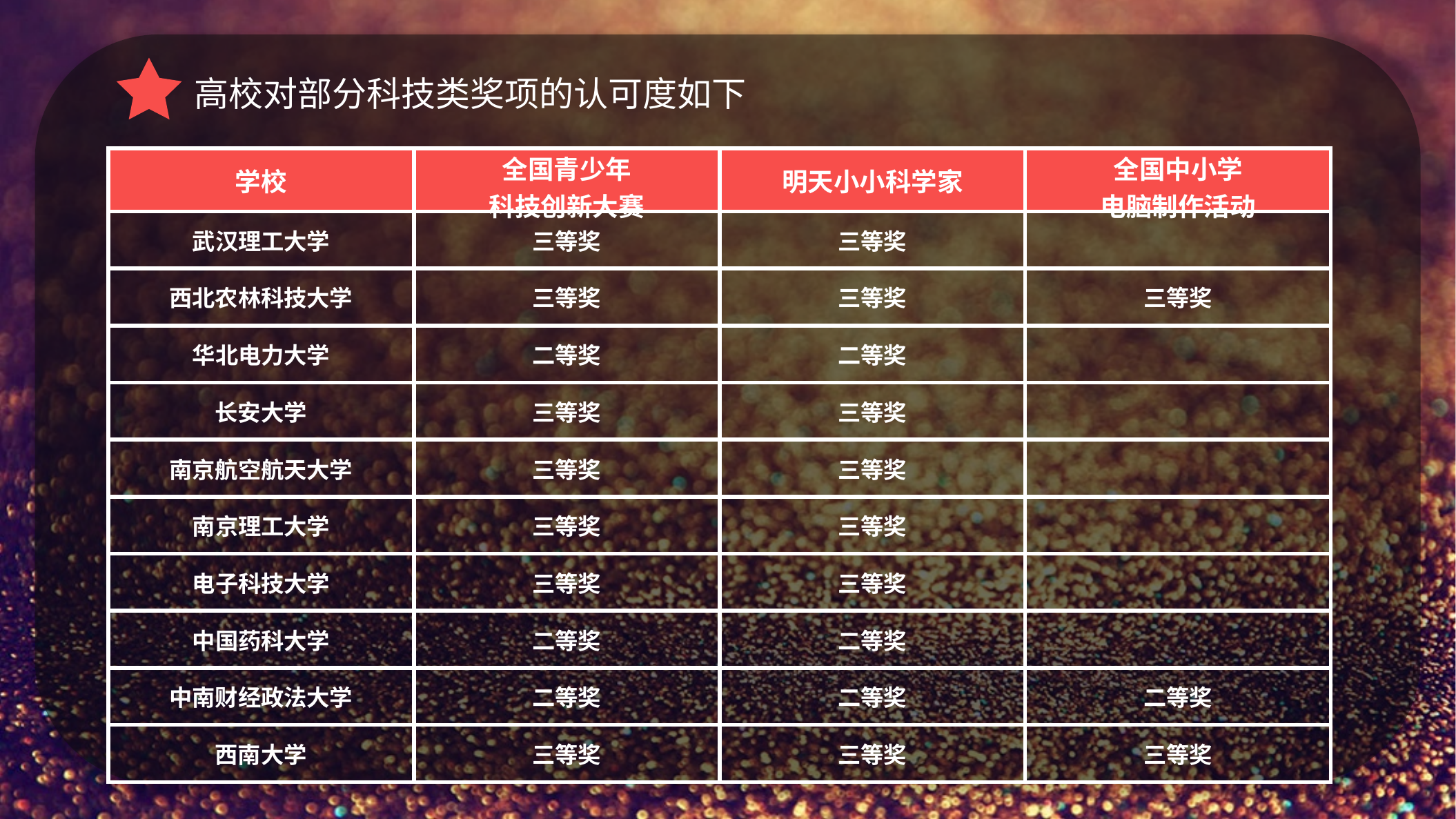

高校对部分科技类奖项的认可度如下
| 学校 | 全国青少年 科技创新大赛 | 明天小小科学家 | 全国中小学 电脑制作活动 |
| --- | --- | --- | --- |
| 武汉理工大学 | 三等奖 | 三等奖 |  |
| 西北农林科技大学 | 三等奖 | 三等奖 | 三等奖 |
| 华北电力大学 | 二等奖 | 二等奖 |  |
| 长安大学 | 三等奖 | 三等奖 |  |
| 南京航空航天大学 | 三等奖 | 三等奖 |  |
| 南京理工大学 | 三等奖 | 三等奖 |  |
| 电子科技大学 | 三等奖 | 三等奖 |  |
| 中国药科大学 | 二等奖 | 二等奖 |  |
| 中南财经政法大学 | 二等奖 | 二等奖 | 二等奖 |
| 西南大学 | 三等奖 | 三等奖 | 三等奖 |